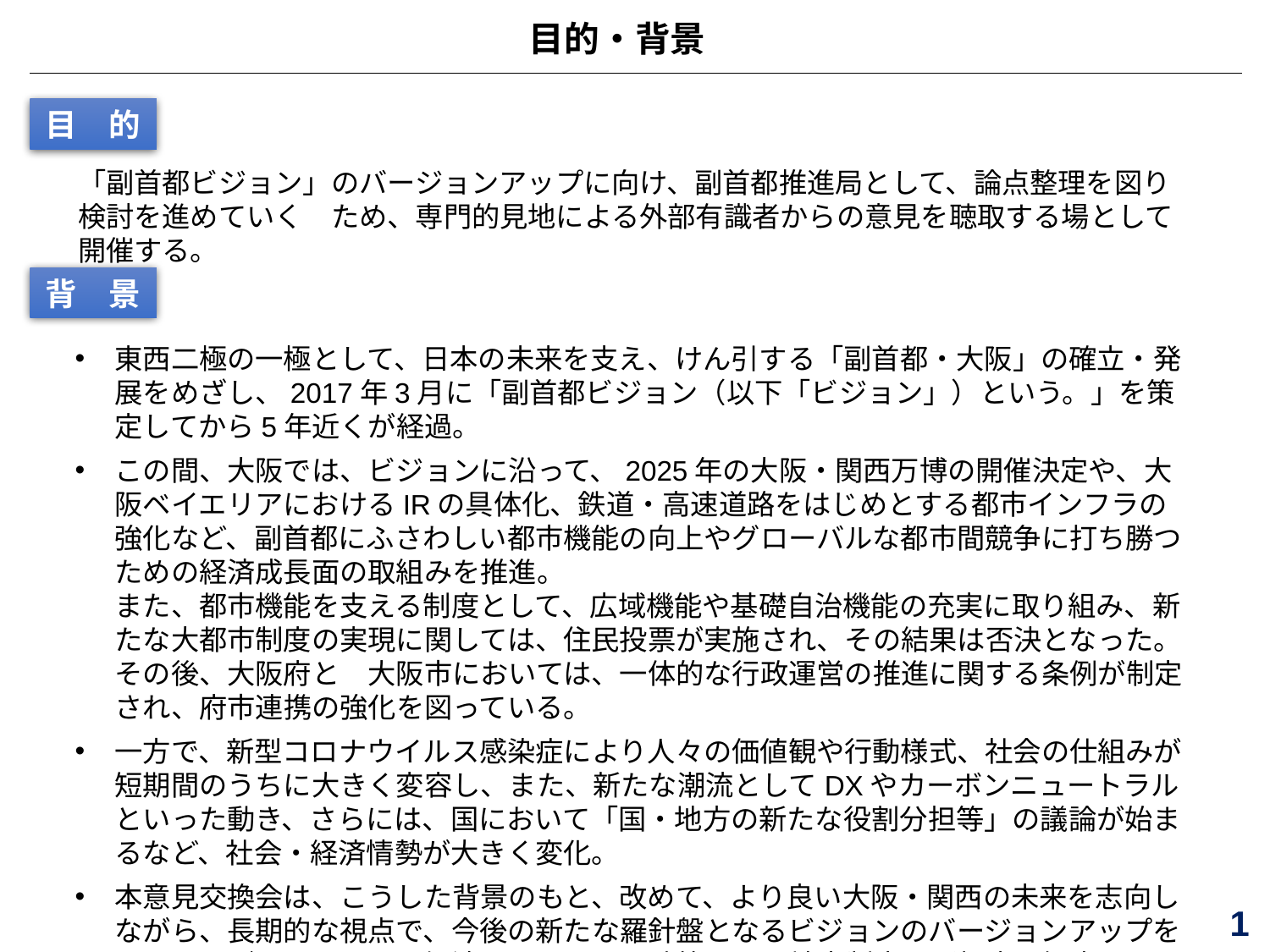

目的・背景
目　的
「副首都ビジョン」のバージョンアップに向け、副首都推進局として、論点整理を図り検討を進めていく　ため、専門的見地による外部有識者からの意見を聴取する場として開催する。
背　景
東西二極の一極として、日本の未来を支え、けん引する「副首都・大阪」の確立・発展をめざし、2017年3月に「副首都ビジョン（以下「ビジョン」）という。」を策定してから5年近くが経過。
この間、大阪では、ビジョンに沿って、2025年の大阪・関西万博の開催決定や、大阪ベイエリアにおけるIRの具体化、鉄道・高速道路をはじめとする都市インフラの強化など、副首都にふさわしい都市機能の向上やグローバルな都市間競争に打ち勝つための経済成長面の取組みを推進。
また、都市機能を支える制度として、広域機能や基礎自治機能の充実に取り組み、新たな大都市制度の実現に関しては、住民投票が実施され、その結果は否決となった。その後、大阪府と　大阪市においては、一体的な行政運営の推進に関する条例が制定され、府市連携の強化を図っている。
一方で、新型コロナウイルス感染症により人々の価値観や行動様式、社会の仕組みが短期間のうちに大きく変容し、また、新たな潮流としてDXやカーボンニュートラルといった動き、さらには、国において「国・地方の新たな役割分担等」の議論が始まるなど、社会・経済情勢が大きく変化。
本意見交換会は、こうした背景のもと、改めて、より良い大阪・関西の未来を志向しながら、長期的な視点で、今後の新たな羅針盤となるビジョンのバージョンアップを図ることができるよう、経済や　くらし、政策、国・地方制度など幅広い観点から、大阪の都市としてのあり方について、外部有識者のご意見を賜るもの。
 1